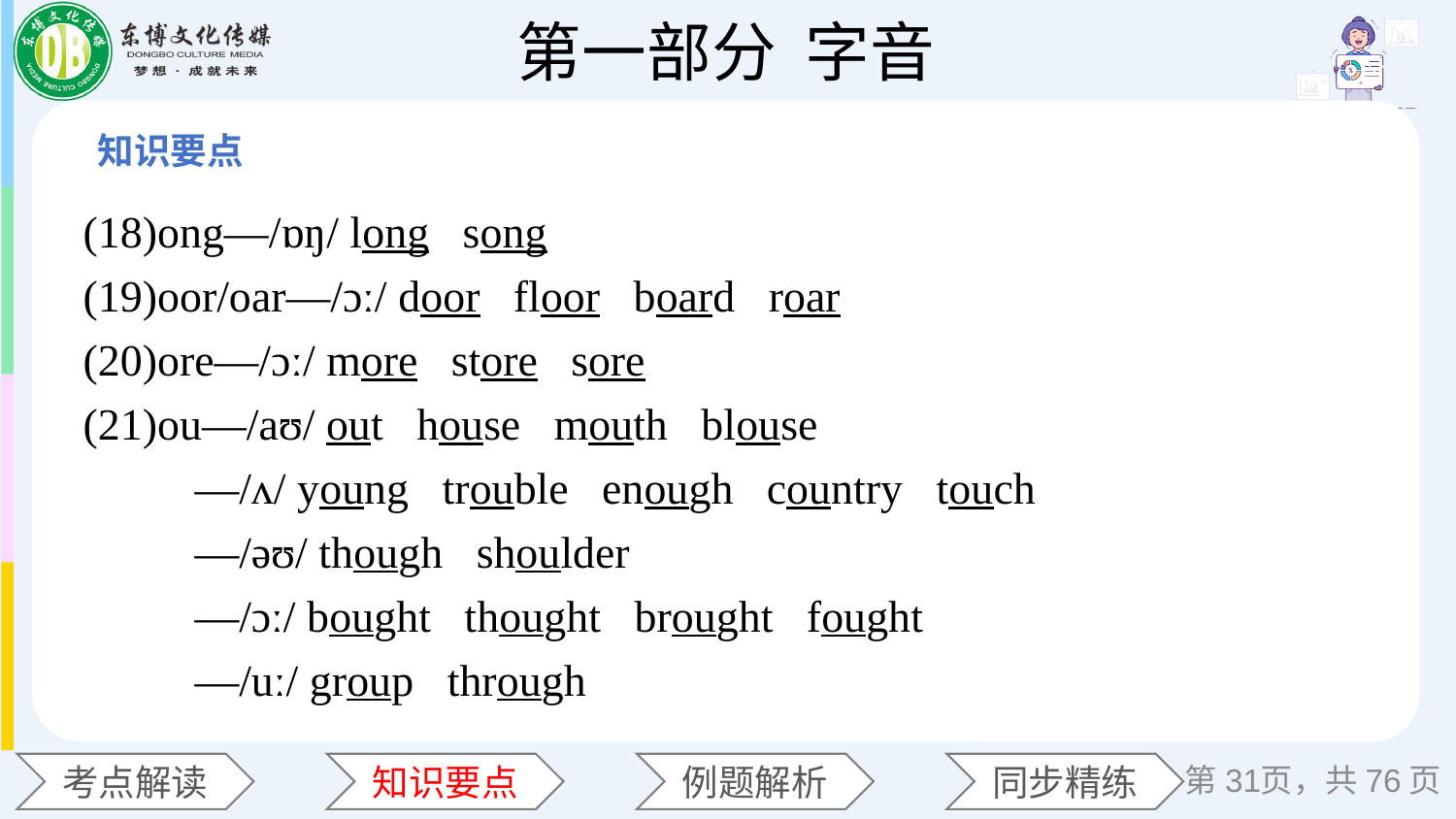

(18)ong—/ɒŋ/ long   song
(19)oor/oar—/ɔː/ door   floor   board   roar
(20)ore—/ɔː/ more   store   sore
(21)ou—/aʊ/ out   house   mouth   blouse
          —/ʌ/ young   trouble   enough   country   touch
          —/əʊ/ though   shoulder
          —/ɔː/ bought   thought   brought   fought
          —/uː/ group   through
第31页，共76页